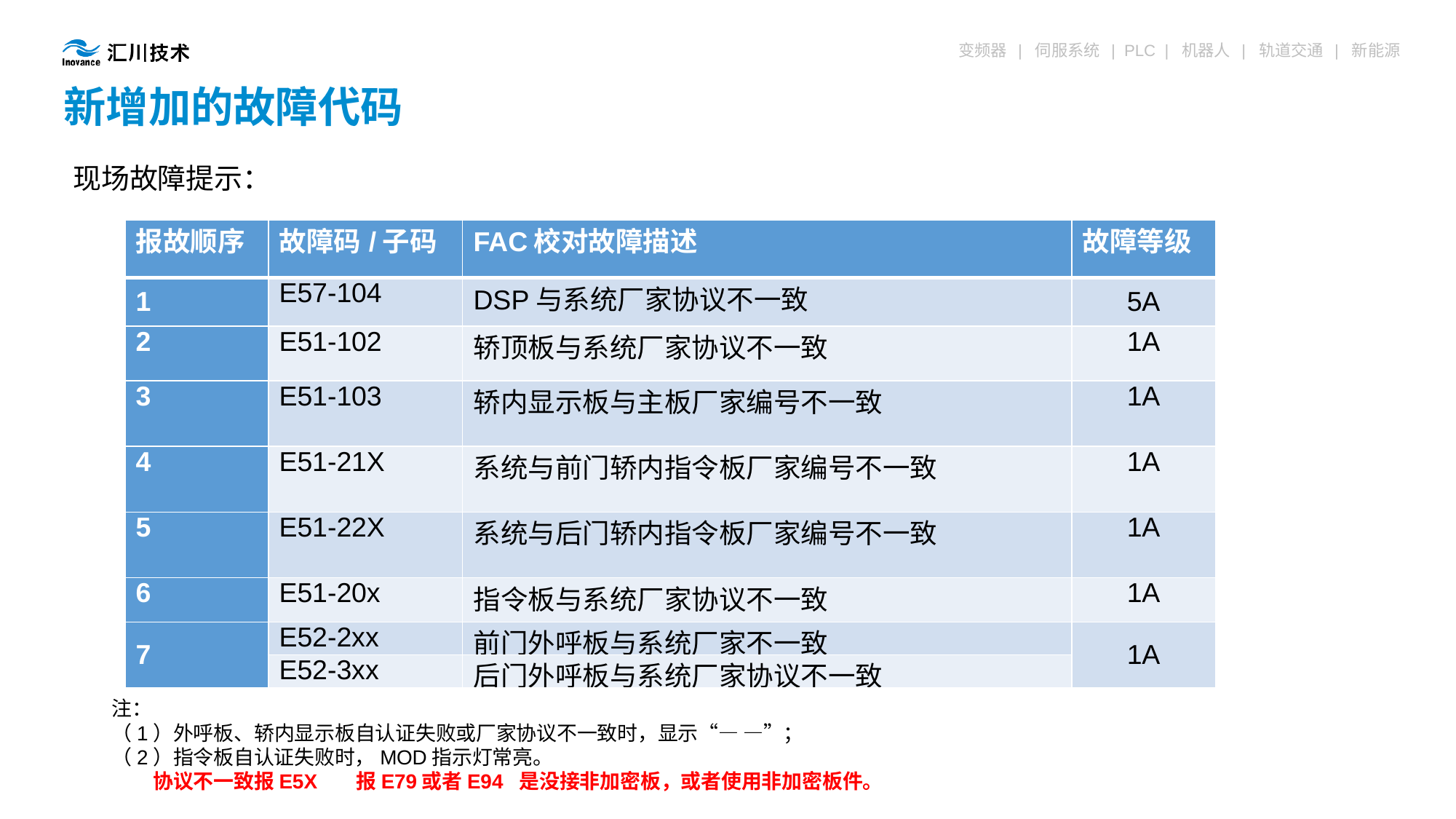

新增加的故障代码
现场故障提示：

| 报故顺序 | 故障码/子码 | FAC校对故障描述 | 故障等级 |
| --- | --- | --- | --- |
| 1 | E57-104 | DSP与系统厂家协议不一致 | 5A |
| 2 | E51-102 | 轿顶板与系统厂家协议不一致 | 1A |
| 3 | E51-103 | 轿内显示板与主板厂家编号不一致 | 1A |
| 4 | E51-21X | 系统与前门轿内指令板厂家编号不一致 | 1A |
| 5 | E51-22X | 系统与后门轿内指令板厂家编号不一致 | 1A |
| 6 | E51-20x | 指令板与系统厂家协议不一致 | 1A |
| 7 | E52-2xx | 前门外呼板与系统厂家不一致 | 1A |
|  | E52-3xx | 后门外呼板与系统厂家协议不一致 |  |
注：
（1）外呼板、轿内显示板自认证失败或厂家协议不一致时，显示“— —”；
（2）指令板自认证失败时，MOD指示灯常亮。
        协议不一致报E5X      报E79或者E94  是没接非加密板，或者使用非加密板件。